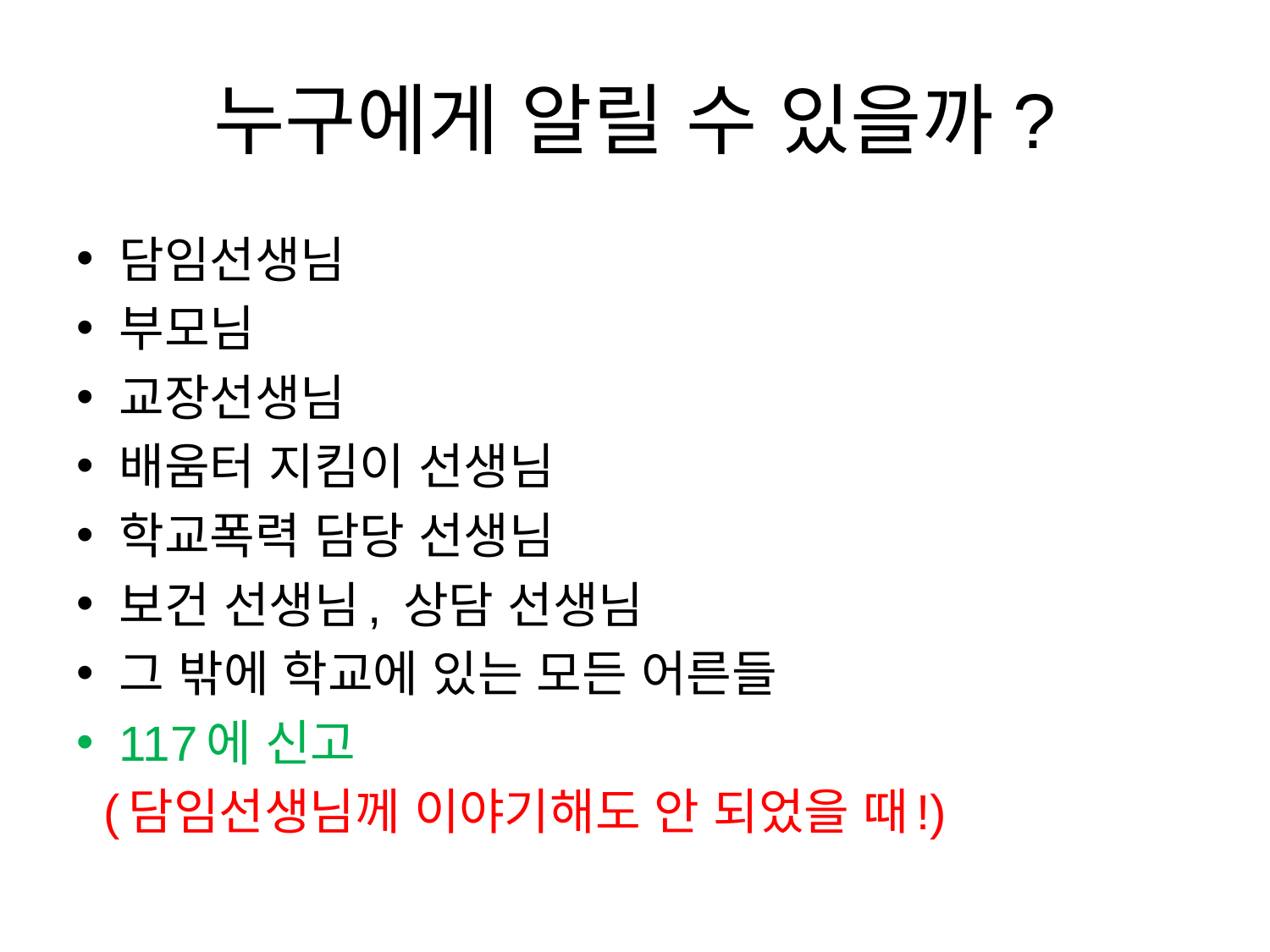

# 누구에게 알릴 수 있을까?
담임선생님
부모님
교장선생님
배움터 지킴이 선생님
학교폭력 담당 선생님
보건 선생님, 상담 선생님
그 밖에 학교에 있는 모든 어른들
117에 신고
  (담임선생님께 이야기해도 안 되었을 때!)